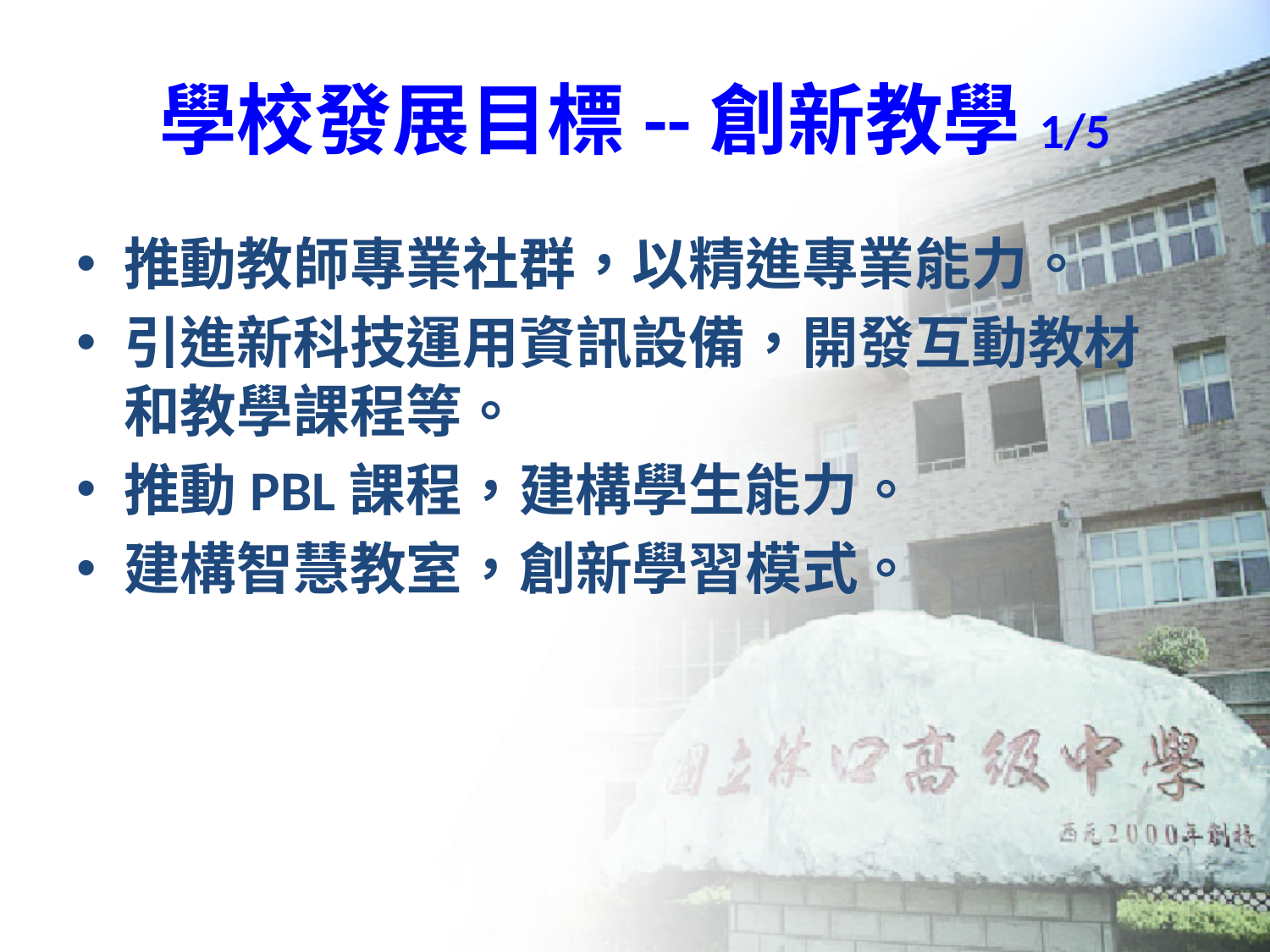

# 學校發展目標--創新教學1/5
推動教師專業社群，以精進專業能力。
引進新科技運用資訊設備，開發互動教材和教學課程等。
推動PBL課程，建構學生能力。
建構智慧教室，創新學習模式。